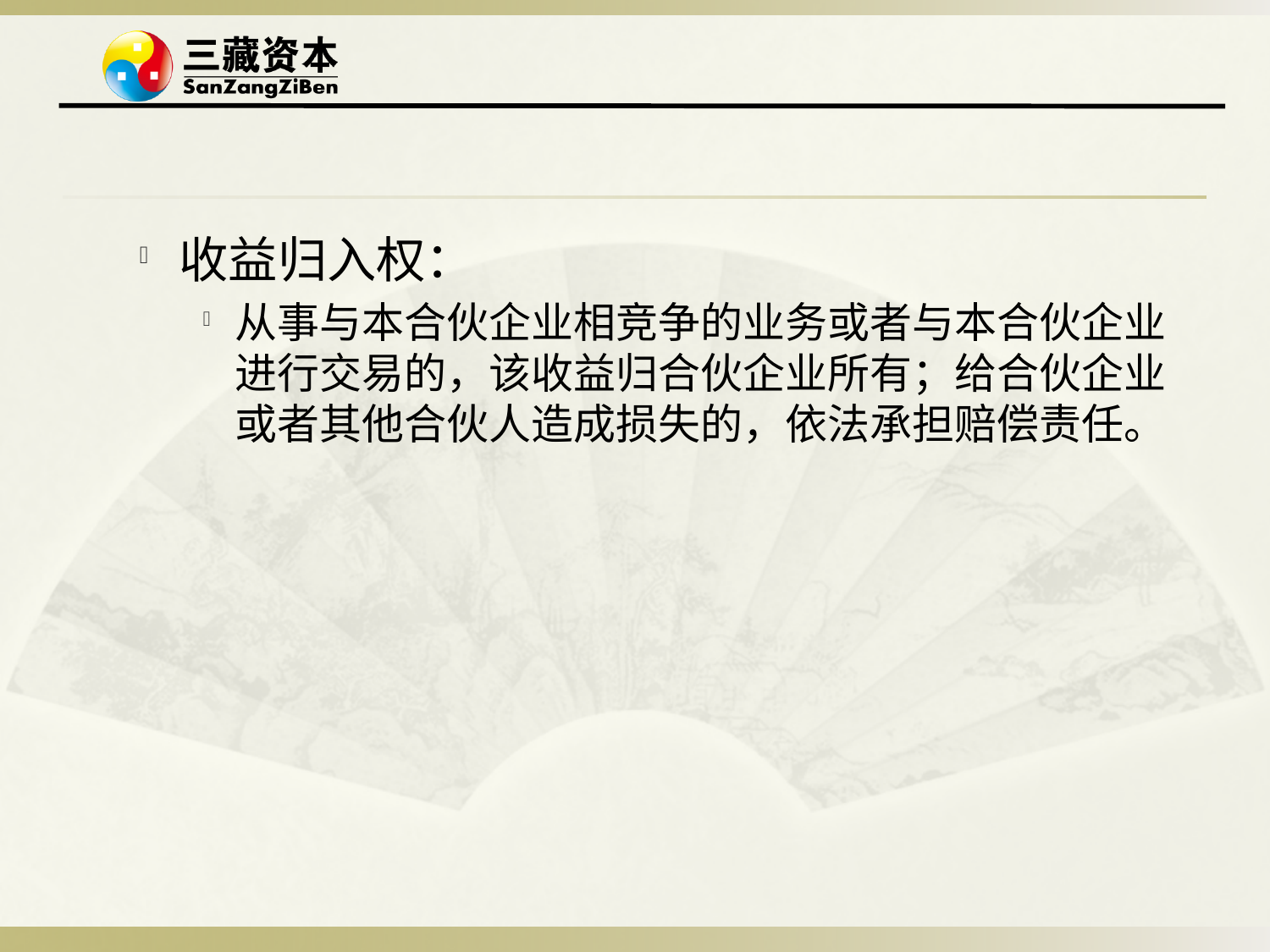

#
收益归入权：
从事与本合伙企业相竞争的业务或者与本合伙企业进行交易的，该收益归合伙企业所有；给合伙企业或者其他合伙人造成损失的，依法承担赔偿责任。